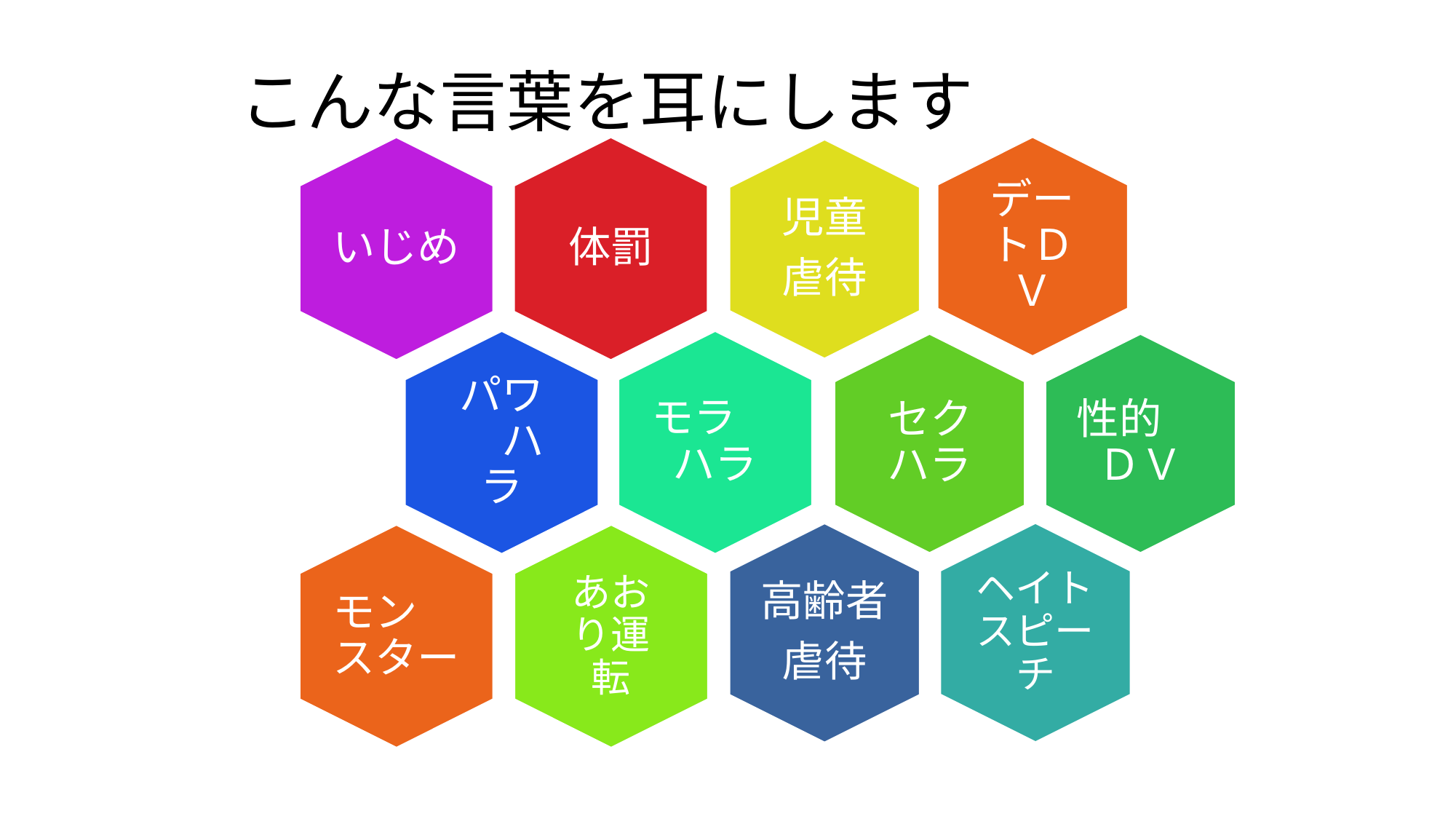

こんな言葉を耳にします
デートＤＶ

児童
虐待
セクハラ
性的　ＤＶ
ヘイトスピーチ

高齢者
虐待
体罰
いじめ
パワ　ハラ
モラ　ハラ
あおり運転
モン　スター